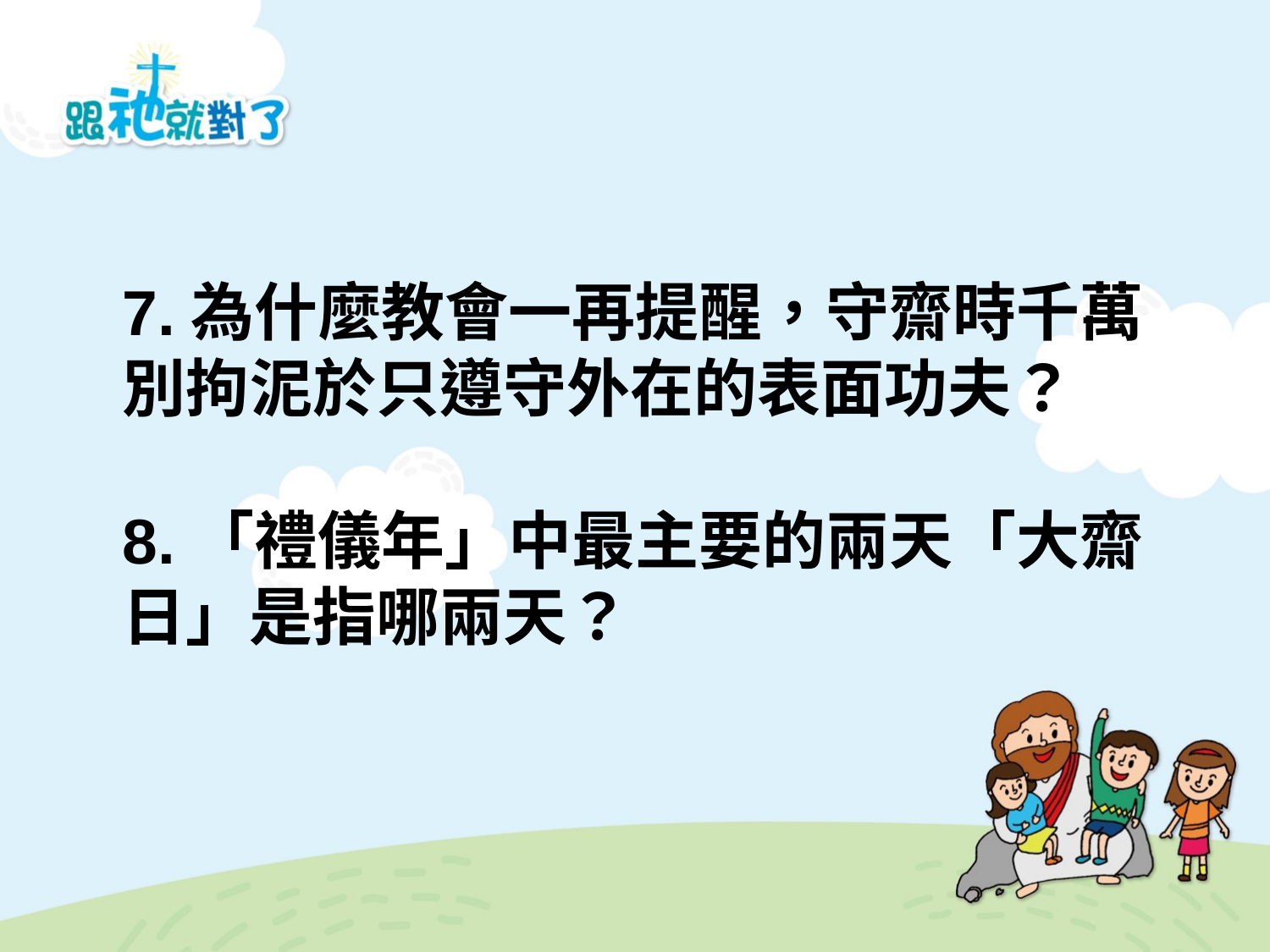

7.為什麼教會一再提醒，守齋時千萬別拘泥於只遵守外在的表面功夫？

8.「禮儀年」中最主要的兩天「大齋日」是指哪兩天？